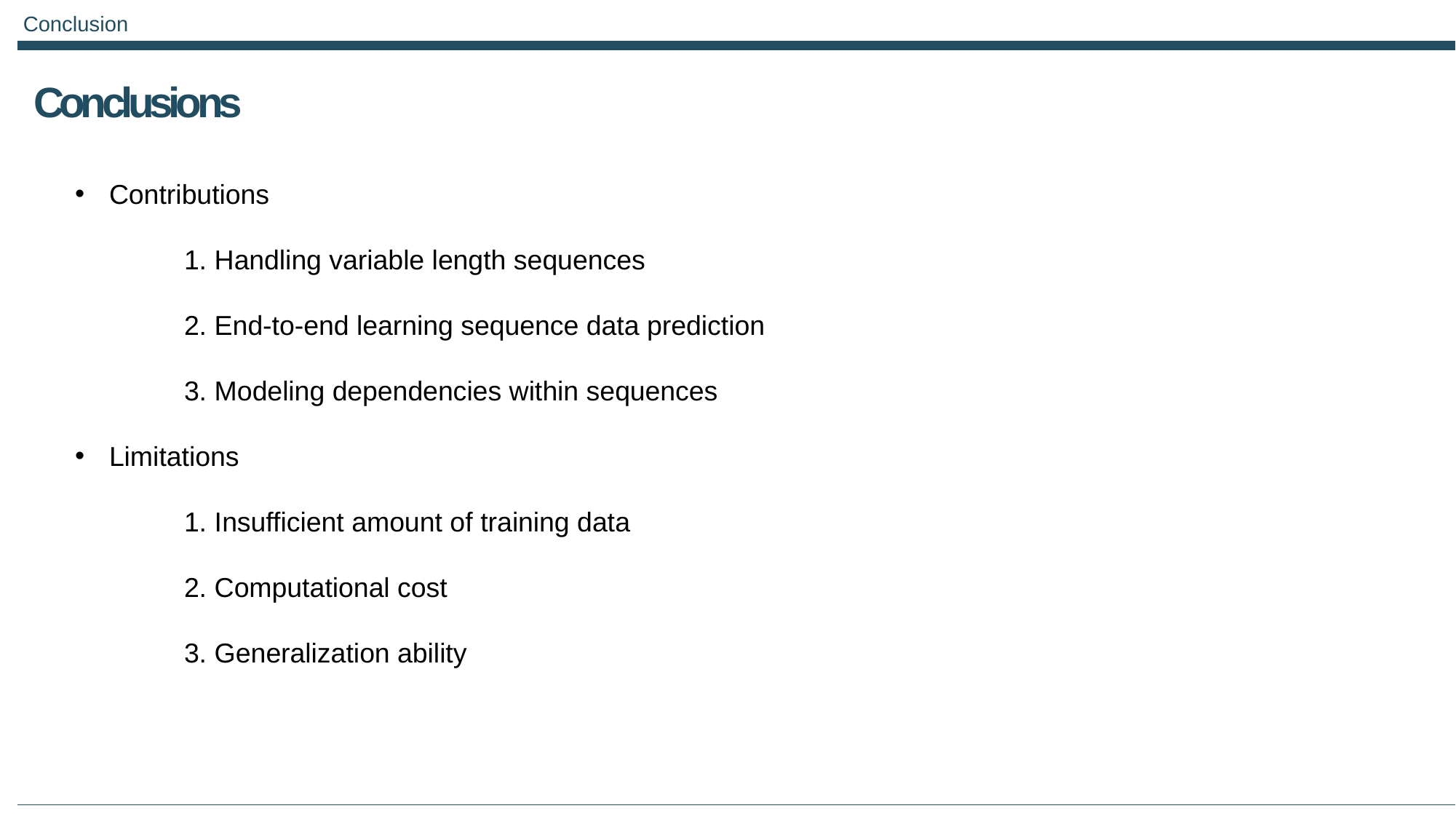

Conclusion
Conclusions
Contributions

	1. Handling variable length sequences

	2. End-to-end learning sequence data prediction

	3. Modeling dependencies within sequences
Limitations

	1. Insufficient amount of training data

	2. Computational cost

	3. Generalization ability

이미지
이미지
이미지